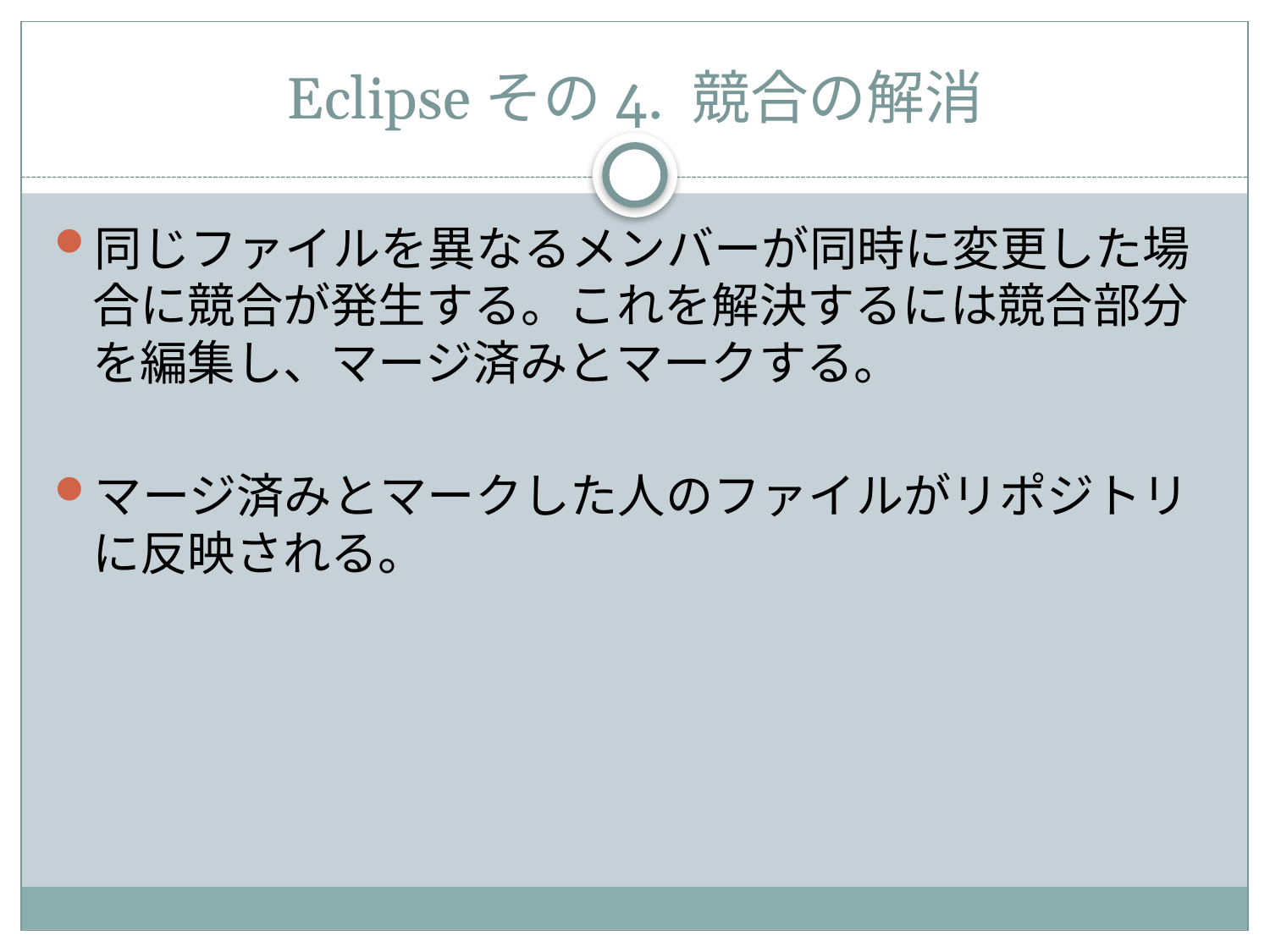

# Eclipseその4. 競合の解消
同じファイルを異なるメンバーが同時に変更した場合に競合が発生する。これを解決するには競合部分を編集し、マージ済みとマークする。

マージ済みとマークした人のファイルがリポジトリに反映される。